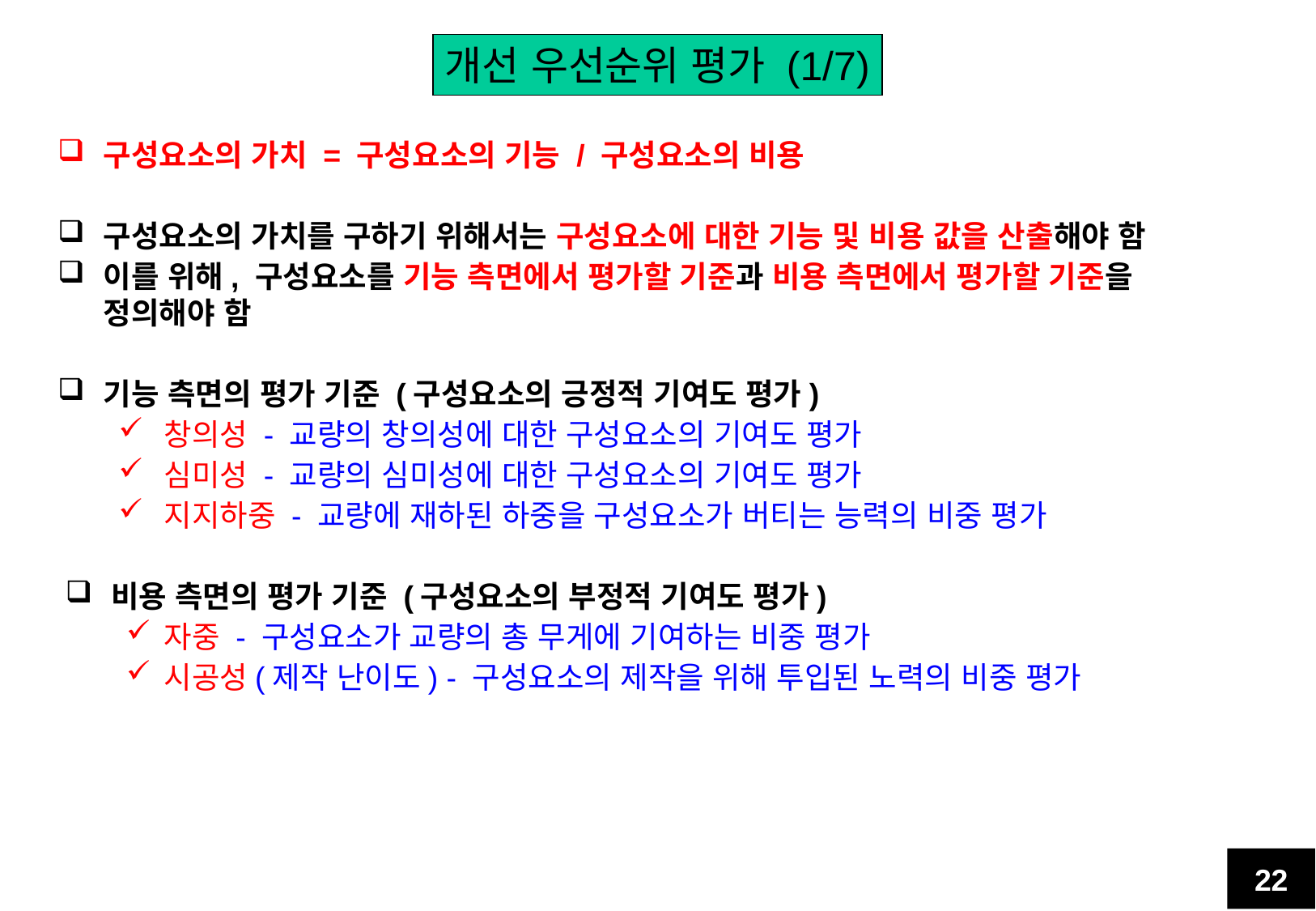

개선 우선순위 평가 (1/7)
구성요소의 가치 = 구성요소의 기능 / 구성요소의 비용

구성요소의 가치를 구하기 위해서는 구성요소에 대한 기능 및 비용 값을 산출해야 함
이를 위해, 구성요소를 기능 측면에서 평가할 기준과 비용 측면에서 평가할 기준을 정의해야 함

기능 측면의 평가 기준 (구성요소의 긍정적 기여도 평가)
창의성 - 교량의 창의성에 대한 구성요소의 기여도 평가
심미성 - 교량의 심미성에 대한 구성요소의 기여도 평가
지지하중 - 교량에 재하된 하중을 구성요소가 버티는 능력의 비중 평가

비용 측면의 평가 기준 (구성요소의 부정적 기여도 평가)
자중 - 구성요소가 교량의 총 무게에 기여하는 비중 평가
시공성(제작 난이도) - 구성요소의 제작을 위해 투입된 노력의 비중 평가
22